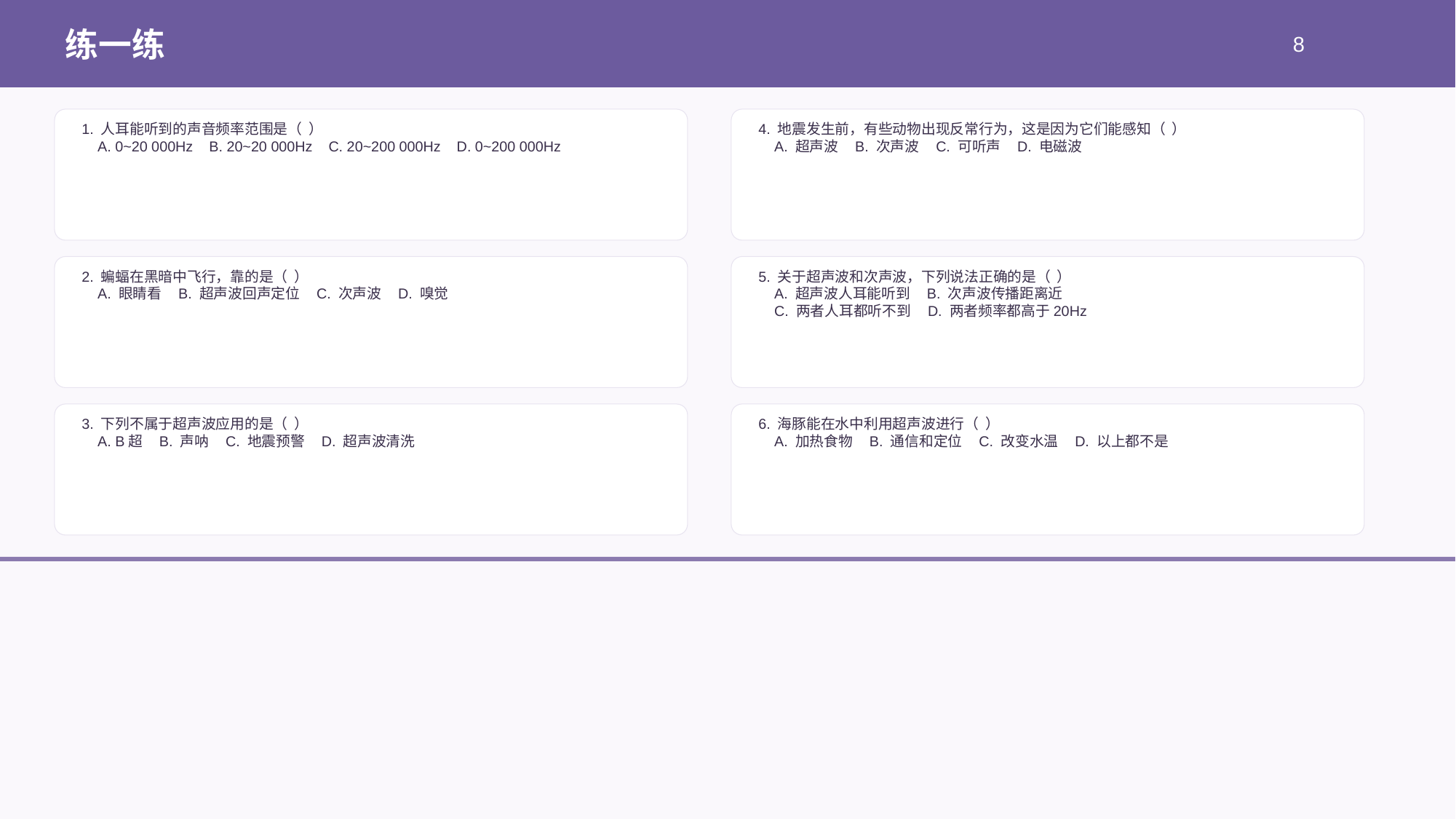

练一练
8

1. 人耳能听到的声音频率范围是（  ）
    A. 0~20 000Hz    B. 20~20 000Hz    C. 20~200 000Hz    D. 0~200 000Hz
4. 地震发生前，有些动物出现反常行为，这是因为它们能感知（  ）
    A. 超声波    B. 次声波    C. 可听声    D. 电磁波

2. 蝙蝠在黑暗中飞行，靠的是（  ）
    A. 眼睛看    B. 超声波回声定位    C. 次声波    D. 嗅觉
5. 关于超声波和次声波，下列说法正确的是（  ）
    A. 超声波人耳能听到    B. 次声波传播距离近
    C. 两者人耳都听不到    D. 两者频率都高于20Hz

3. 下列不属于超声波应用的是（  ）
    A. B超    B. 声呐    C. 地震预警    D. 超声波清洗
6. 海豚能在水中利用超声波进行（  ）
    A. 加热食物    B. 通信和定位    C. 改变水温    D. 以上都不是